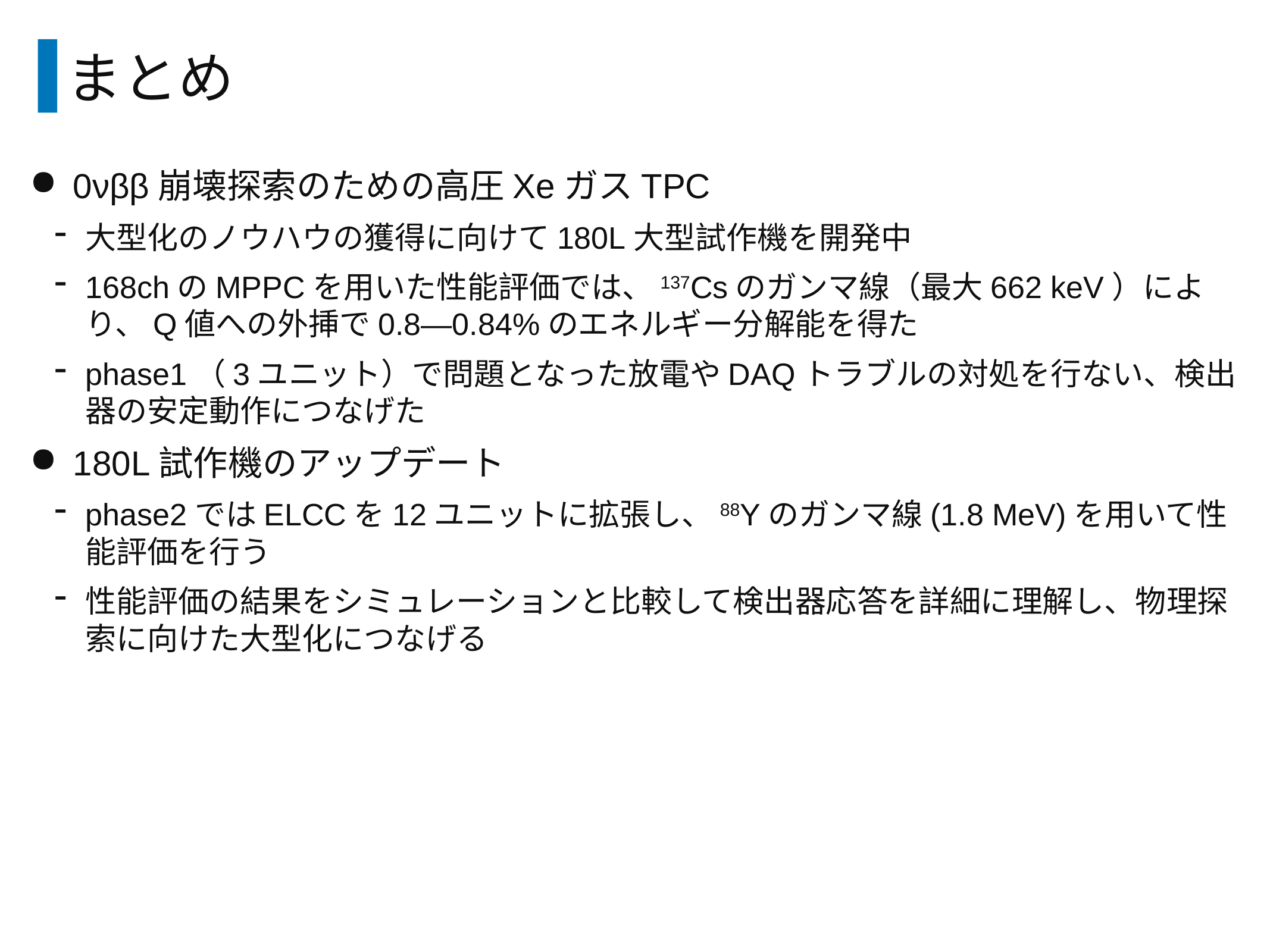

17
# まとめ
0νββ崩壊探索のための高圧XeガスTPC
大型化のノウハウの獲得に向けて180L大型試作機を開発中
168chのMPPCを用いた性能評価では、137Csのガンマ線（最大662 keV）により、Q値への外挿で0.8—0.84%のエネルギー分解能を得た
phase1（3ユニット）で問題となった放電やDAQトラブルの対処を行ない、検出器の安定動作につなげた
180L試作機のアップデート
phase2ではELCCを12ユニットに拡張し、88Yのガンマ線(1.8 MeV)を用いて性能評価を行う
性能評価の結果をシミュレーションと比較して検出器応答を詳細に理解し、物理探索に向けた大型化につなげる